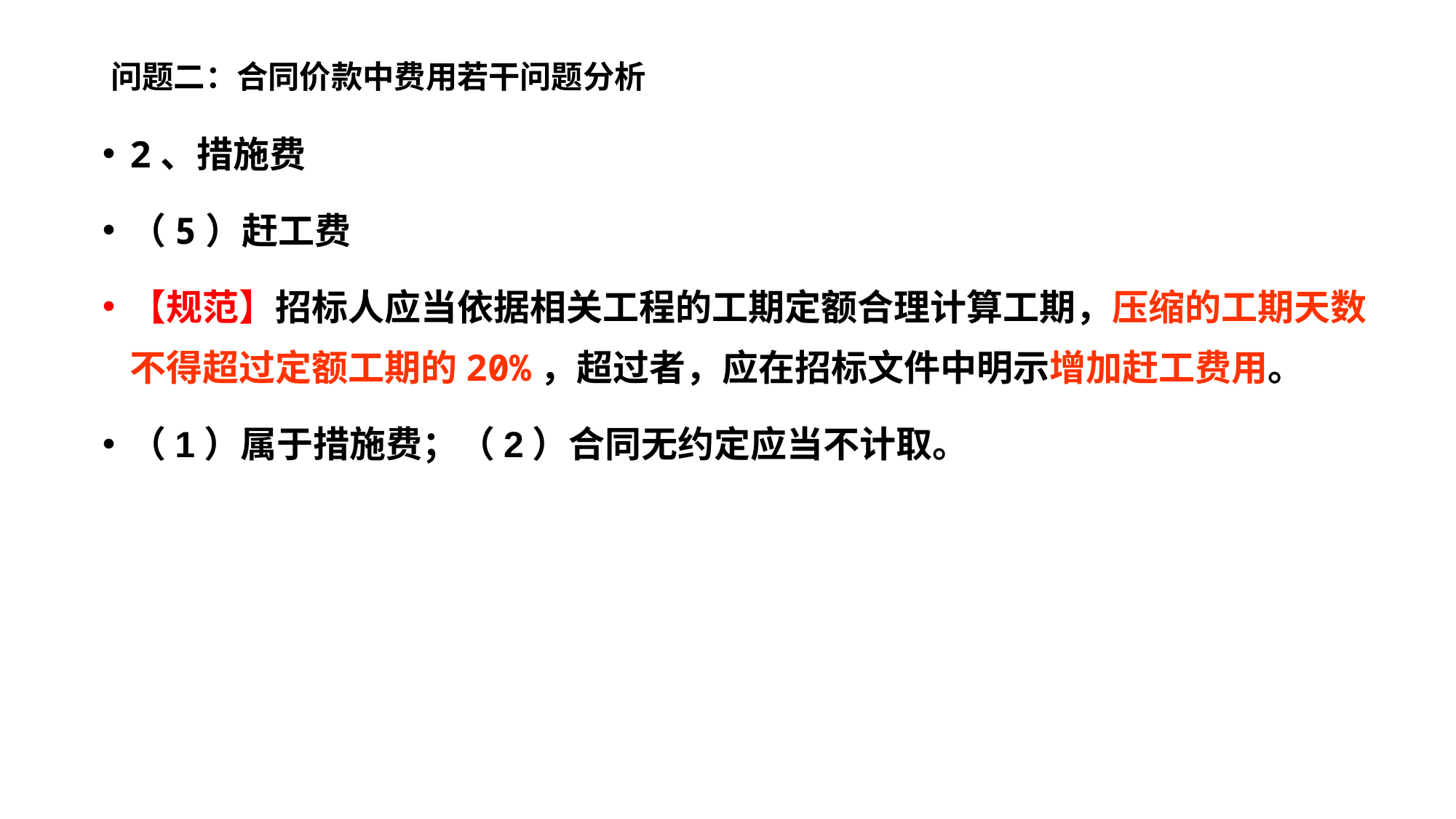

# 问题二：合同价款中费用若干问题分析
2、措施费
（5）赶工费
【规范】招标人应当依据相关工程的工期定额合理计算工期，压缩的工期天数不得超过定额工期的20%，超过者，应在招标文件中明示增加赶工费用。
（1）属于措施费；（2）合同无约定应当不计取。